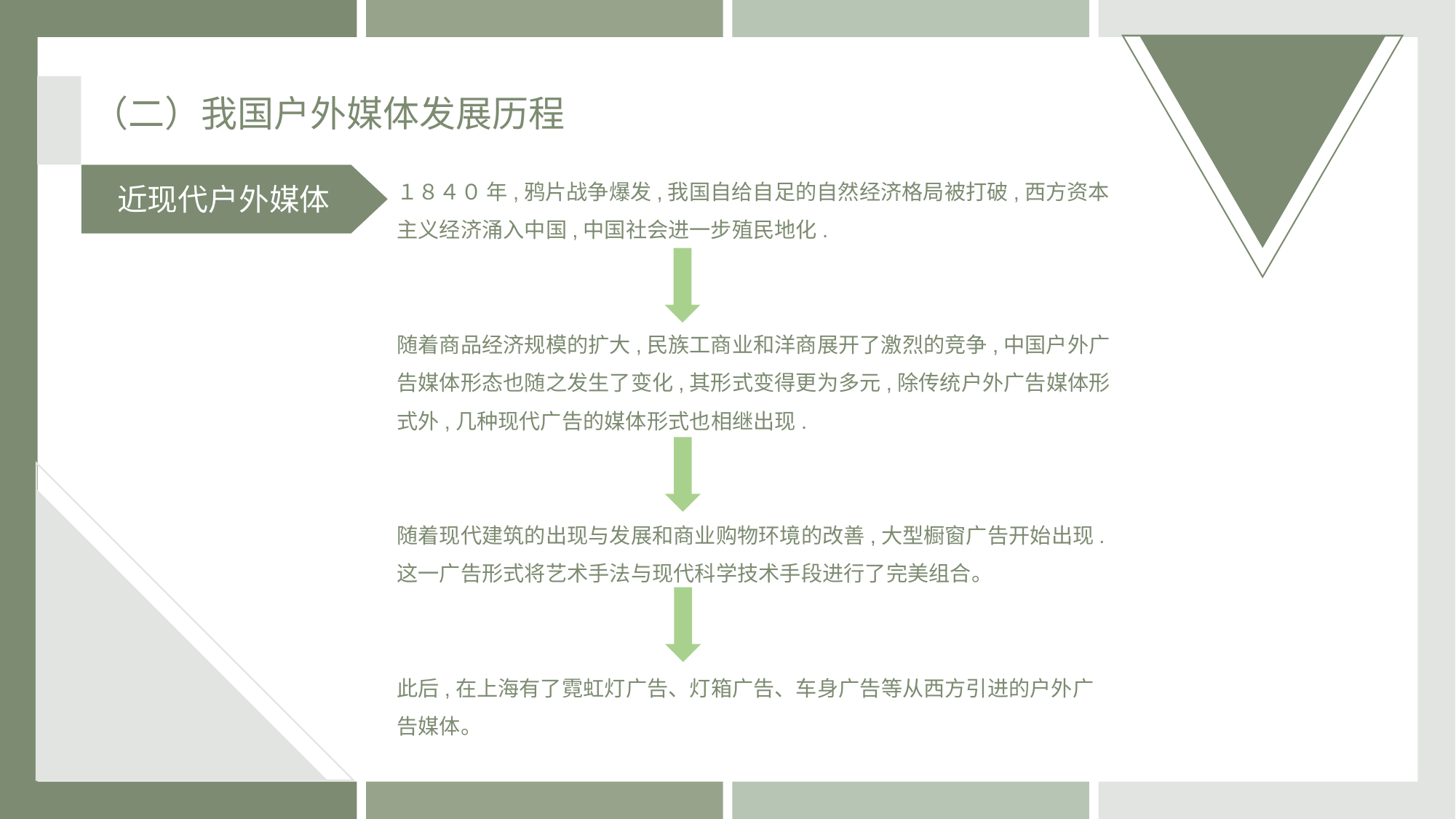

（二）我国户外媒体发展历程
１８４０ 年,鸦片战争爆发,我国自给自足的自然经济格局被打破,西方资本主义经济涌入中国,中国社会进一步殖民地化.

随着商品经济规模的扩大,民族工商业和洋商展开了激烈的竞争,中国户外广告媒体形态也随之发生了变化,其形式变得更为多元,除传统户外广告媒体形式外,几种现代广告的媒体形式也相继出现.

随着现代建筑的出现与发展和商业购物环境的改善,大型橱窗广告开始出现.这一广告形式将艺术手法与现代科学技术手段进行了完美组合。

此后,在上海有了霓虹灯广告、灯箱广告、车身广告等从西方引进的户外广告媒体。

近现代户外媒体